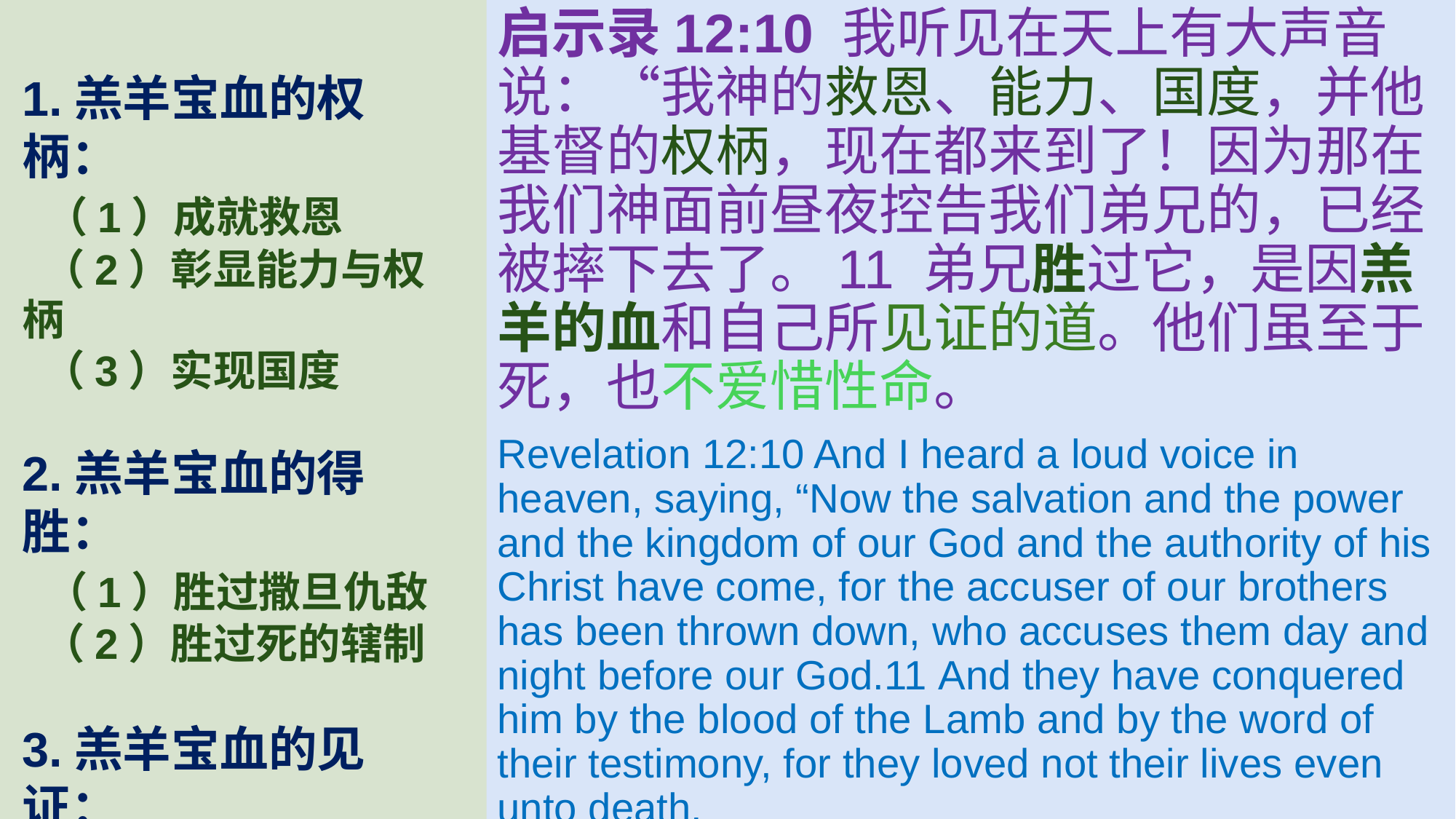

启示录12:10 我听见在天上有大声音说：“我神的救恩、能力、国度，并他基督的权柄，现在都来到了！因为那在我们神面前昼夜控告我们弟兄的，已经被摔下去了。11 弟兄胜过它，是因羔羊的血和自己所见证的道。他们虽至于死，也不爱惜性命。
Revelation 12:10 And I heard a loud voice in heaven, saying, “Now the salvation and the power and the kingdom of our God and the authority of his Christ have come, for the accuser of our brothers has been thrown down, who accuses them day and night before our God.11 And they have conquered him by the blood of the Lamb and by the word of their testimony, for they loved not their lives even unto death.

1.羔羊宝血的权柄：
 （1）成就救恩
 （2）彰显能力与权柄
 （3）实现国度

2.羔羊宝血的得胜：
 （1）胜过撒旦仇敌
 （2）胜过死的辖制

3.羔羊宝血的见证：
 （1）出死入生
 （2）得新生命
 （3）进入国度